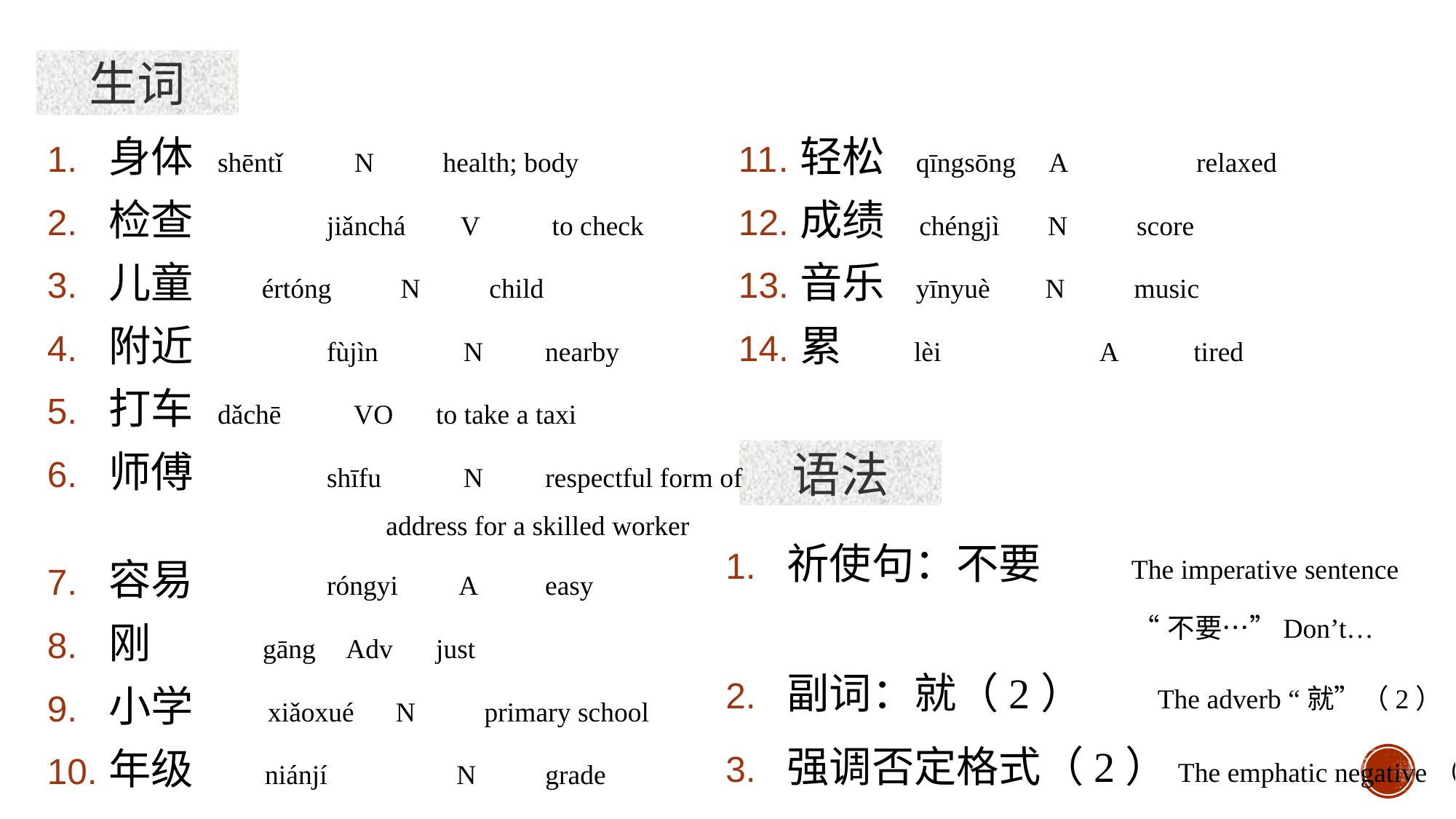

生词
身体   	shēntǐ	    N  	 health; body
检查     	jiǎnchá        V	 to check
儿童          értóng          N          child
附近       	fùjìn	    N	nearby
打车   	dǎchē	    VO	to take a taxi
师傅       	shīfu	    N         respectful form of
                                                 address for a skilled worker
容易     	róngyi         A	easy
刚                 gāng	   Adv	just
小学           xiǎoxué      N          primary school
年级          niánjí	   N          grade

轻松    qīngsōng     A	          relaxed
成绩    chéngjì       N          score
音乐    yīnyuè        N          music
累          lèi	            A           tired

语法
祈使句：不要             The imperative sentence
                                                                  “不要…”Don’t…
副词：就（2）           The adverb “就”（2）
强调否定格式（2）The emphatic negative（2）